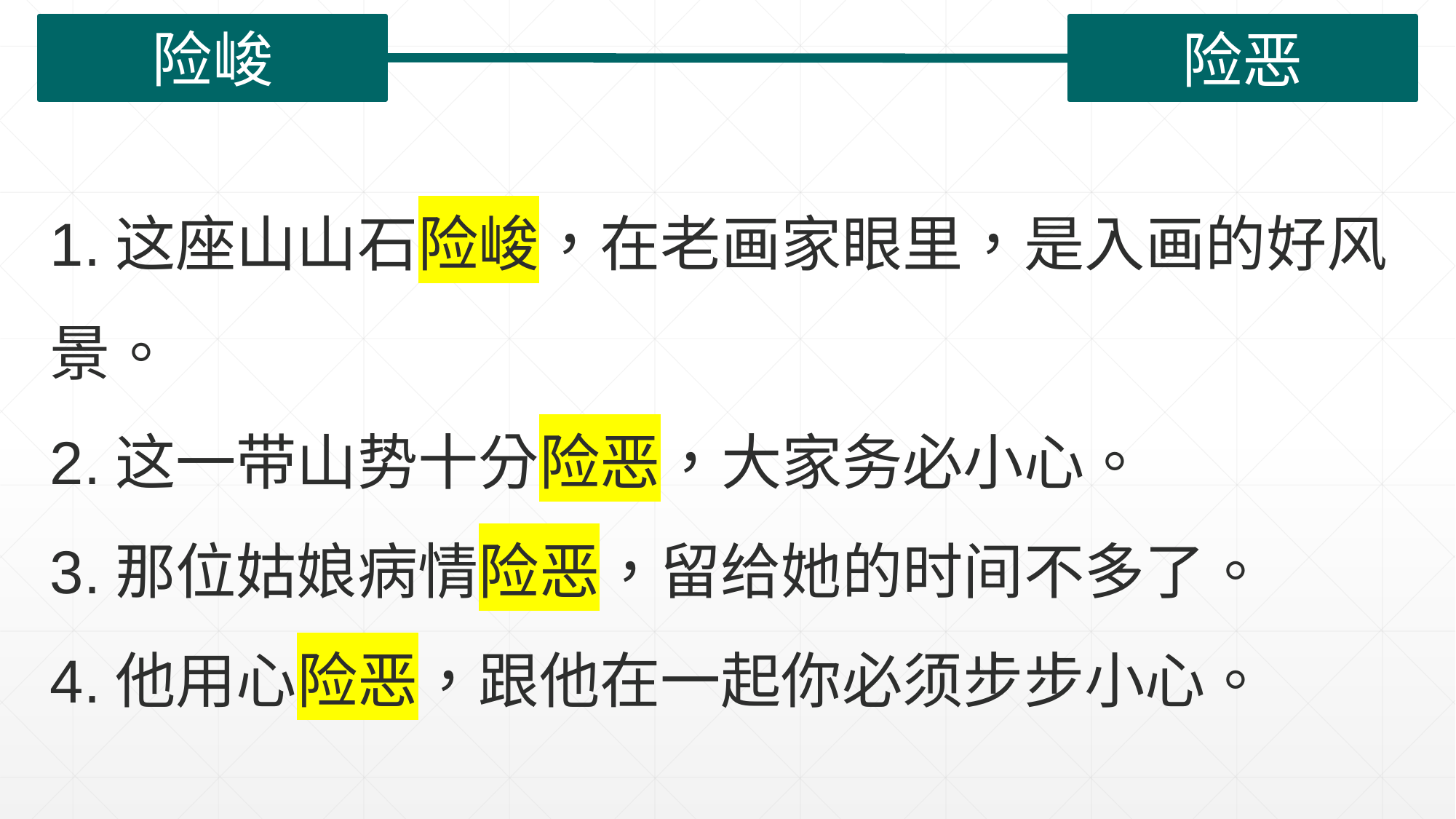

险峻
险恶
|  |
| --- |
1.这座山山石险峻，在老画家眼里，是入画的好风景。
2.这一带山势十分险恶，大家务必小心。
3.那位姑娘病情险恶，留给她的时间不多了。
4.他用心险恶，跟他在一起你必须步步小心。